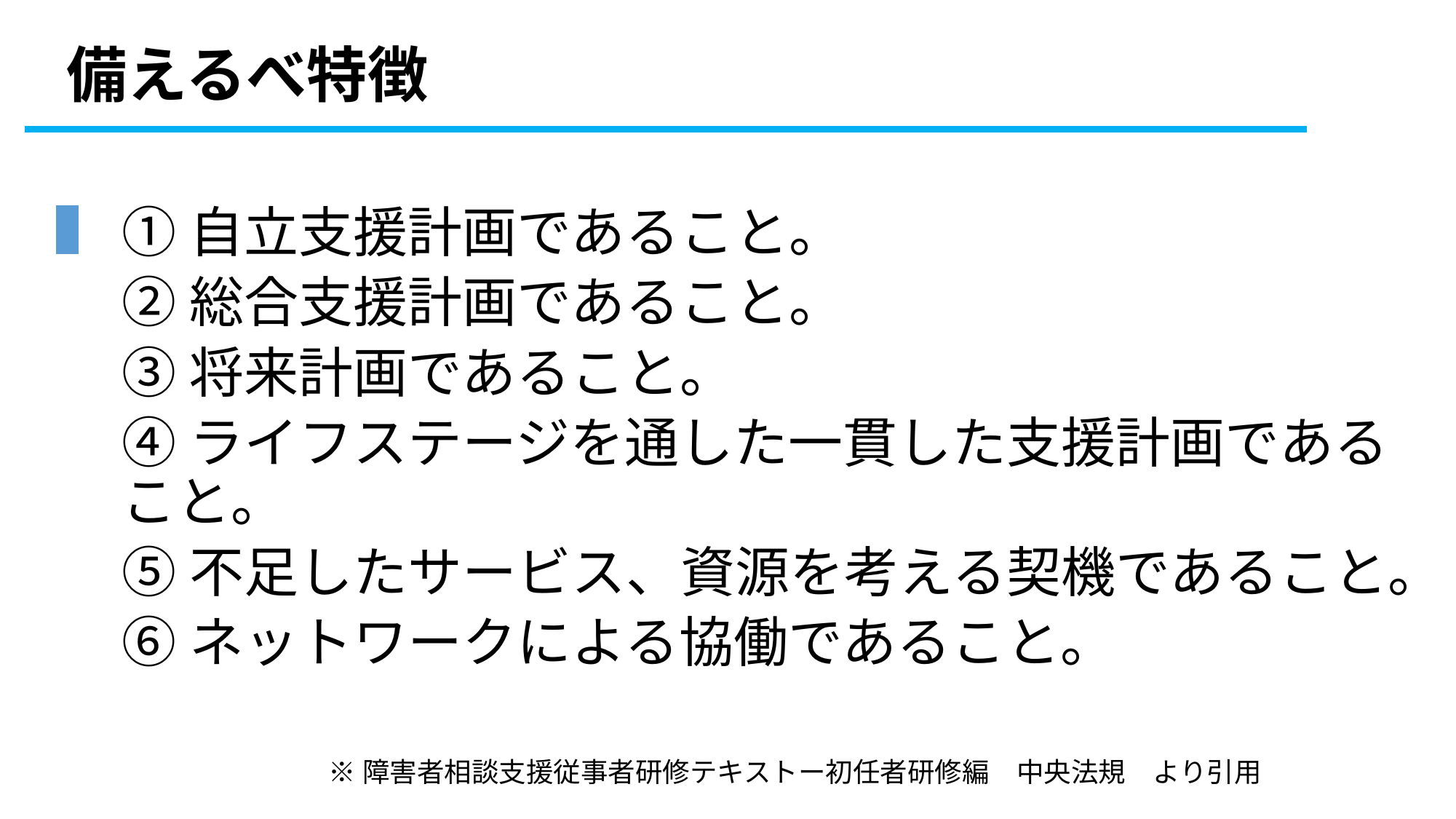

# 備えるべ特徴
①自立支援計画であること。
②総合支援計画であること。
③将来計画であること。
④ライフステージを通した一貫した支援計画であること。
⑤不足したサービス、資源を考える契機であること。
⑥ネットワークによる協働であること。
※障害者相談支援従事者研修テキストー初任者研修編　中央法規　より引用